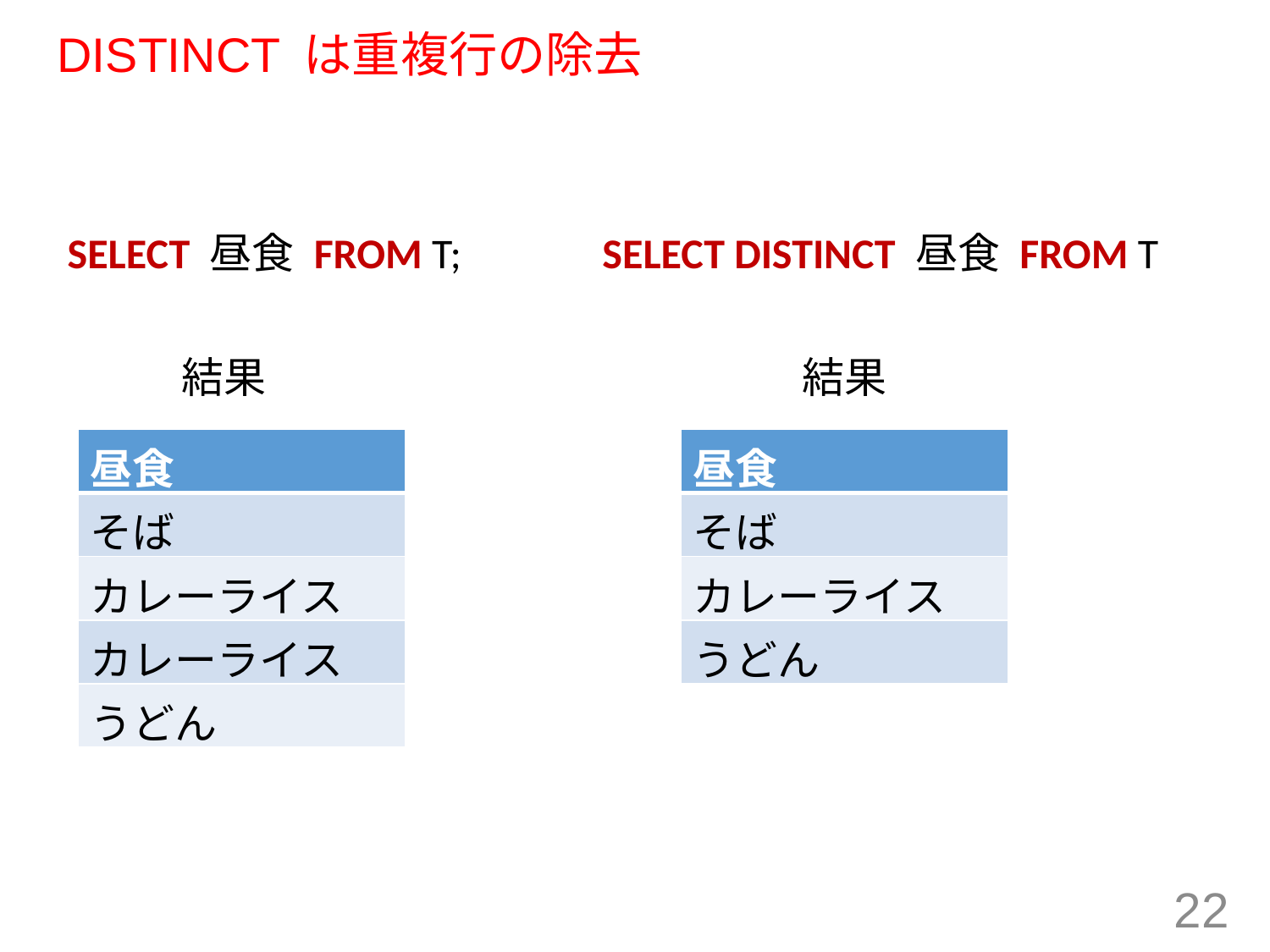

# DISTINCT は重複行の除去
SELECT 昼食 FROM T;
SELECT DISTINCT 昼食 FROM T
結果
結果
| 昼食 |
| --- |
| そば |
| カレーライス |
| カレーライス |
| うどん |
| 昼食 |
| --- |
| そば |
| カレーライス |
| うどん |
22